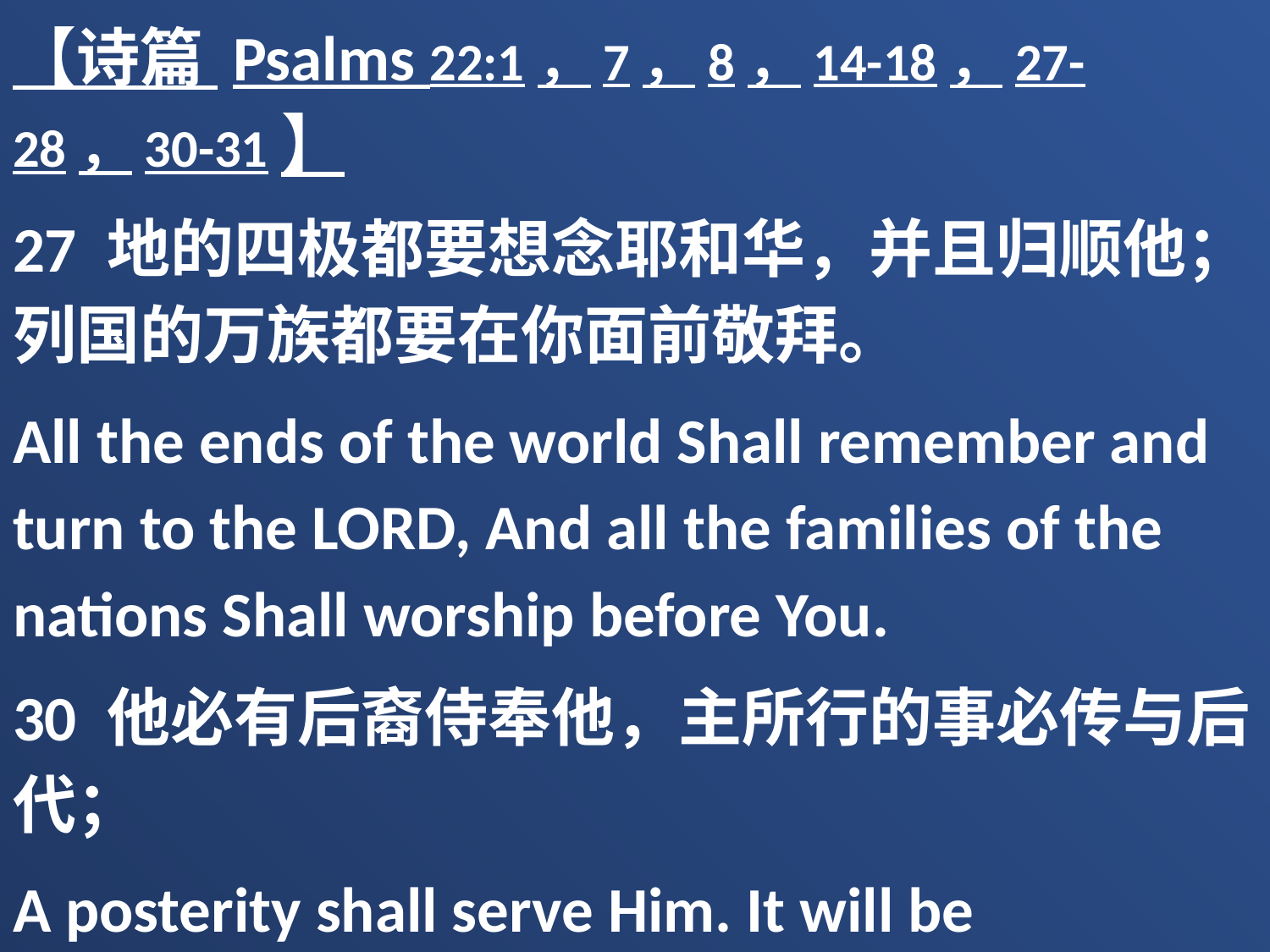

【诗篇 Psalms 22:1，7，8，14-18，27-28，30-31】
27 地的四极都要想念耶和华，并且归顺他；列国的万族都要在你面前敬拜。
All the ends of the world Shall remember and turn to the LORD, And all the families of the nations Shall worship before You.
30 他必有后裔侍奉他，主所行的事必传与后代；
A posterity shall serve Him. It will be recounted of the Lord to the next generation,